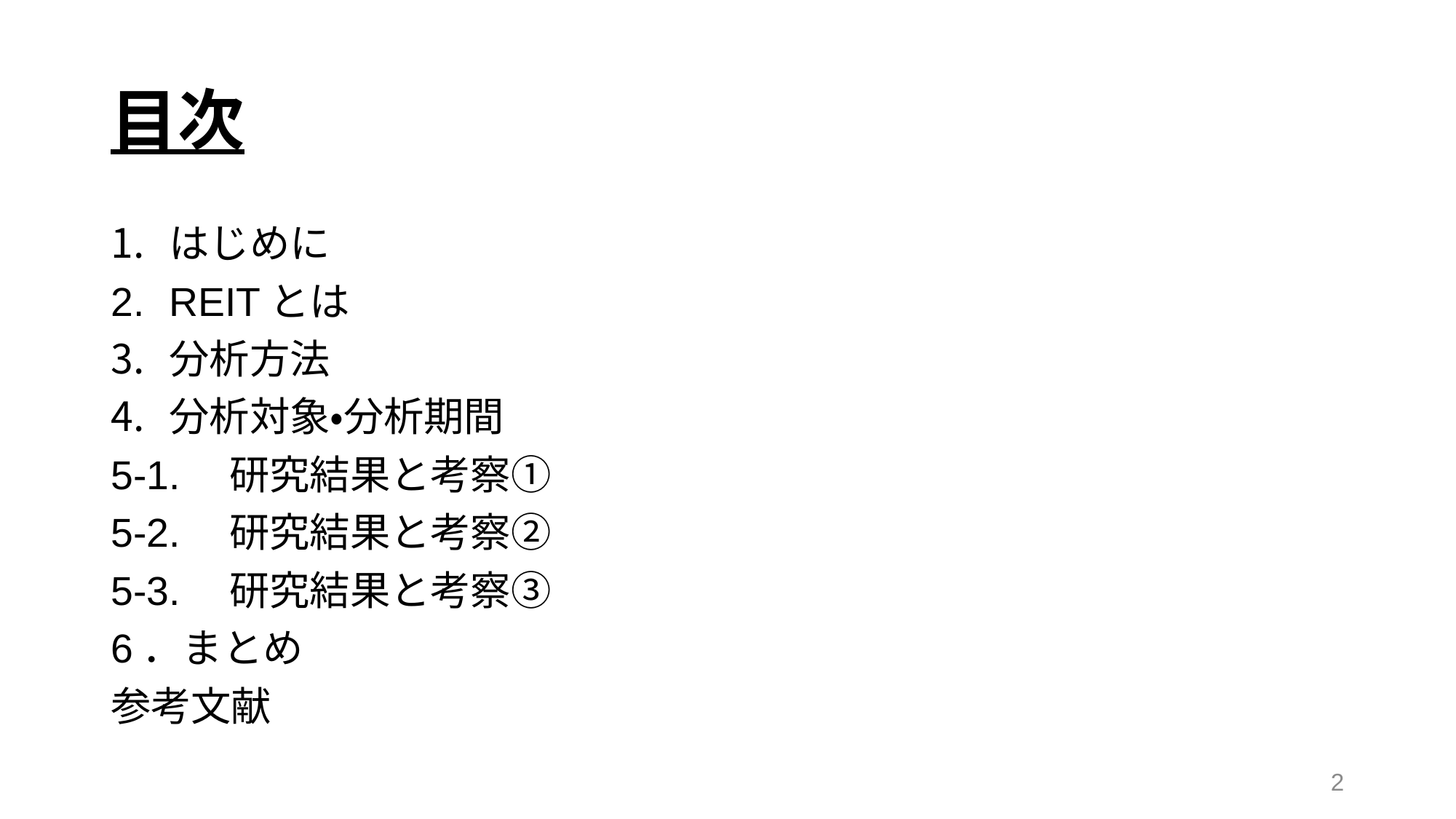

# 目次
はじめに
REITとは
分析方法
分析対象・分析期間
5-1.　研究結果と考察①
5-2.　研究結果と考察②
5-3.　研究結果と考察③
6．まとめ
参考文献
2